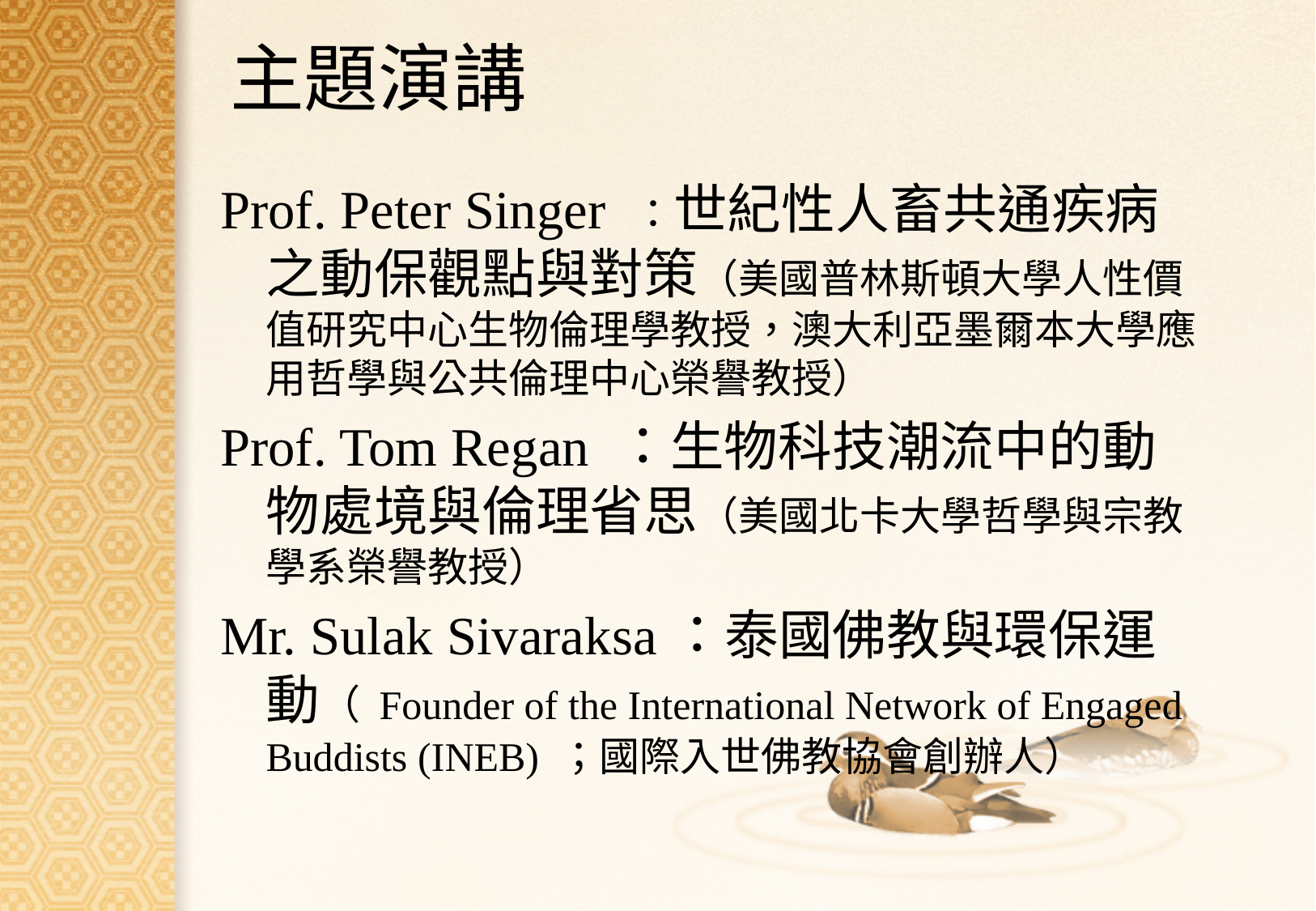

# 主題演講
Prof. Peter Singer ：世紀性人畜共通疾病之動保觀點與對策（美國普林斯頓大學人性價值研究中心生物倫理學教授，澳大利亞墨爾本大學應用哲學與公共倫理中心榮譽教授）
Prof. Tom Regan ：生物科技潮流中的動物處境與倫理省思（美國北卡大學哲學與宗教學系榮譽教授）
Mr. Sulak Sivaraksa：泰國佛教與環保運動（ Founder of the International Network of Engaged Buddists (INEB) ；國際入世佛教協會創辦人）